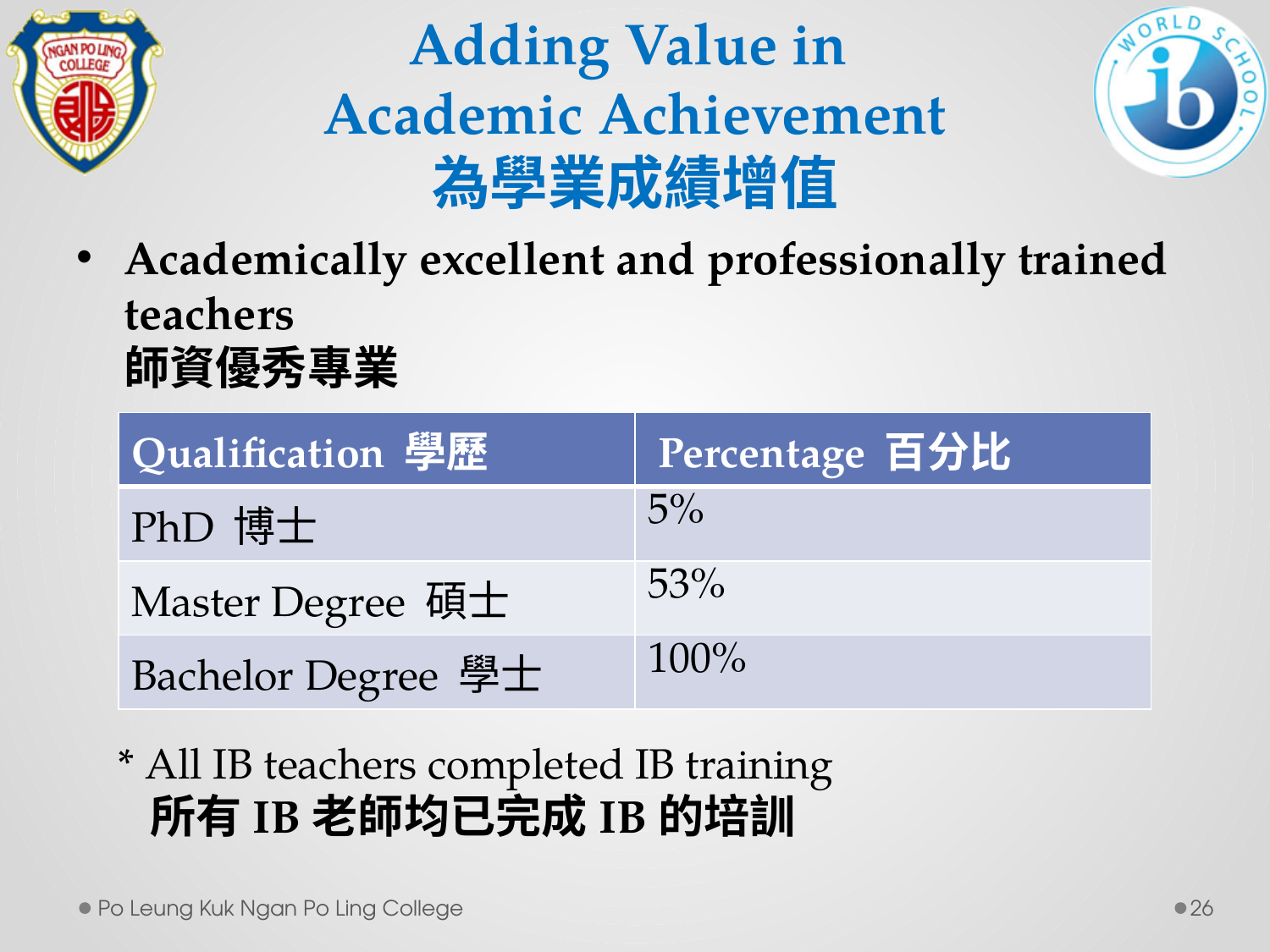

# Adding Value in Academic Achievement 為學業成績增值
Academically excellent and professionally trained teachers
師資優秀專業

      * All IB teachers completed IB training
      所有IB老師均已完成IB的培訓
| Qualification 學歷 | Percentage 百分比 |
| --- | --- |
| PhD 博士 | 5% |
| Master Degree 碩士 | 53% |
| Bachelor Degree 學士 | 100% |
Po Leung Kuk Ngan Po Ling College
26